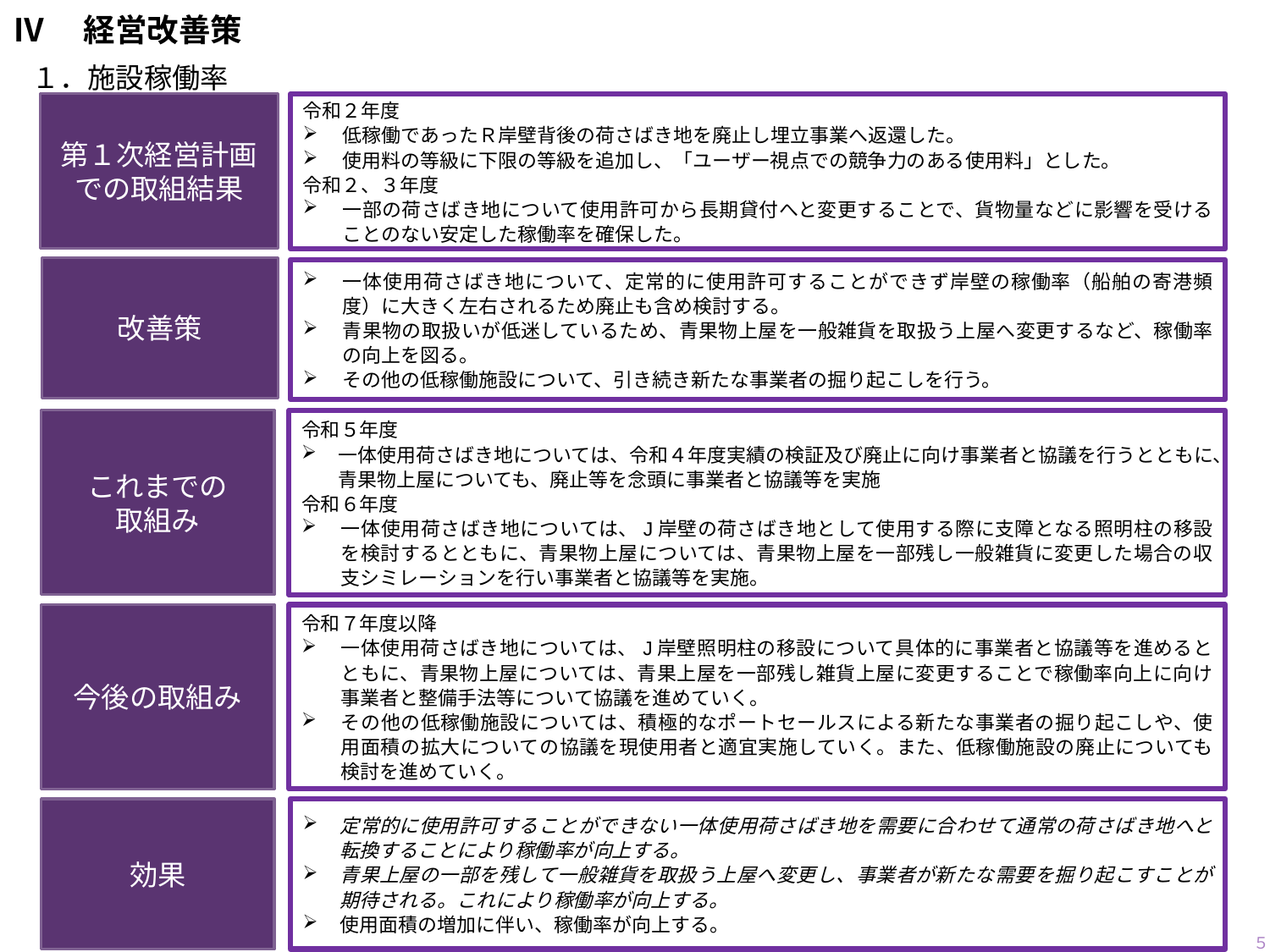

# Ⅳ　経営改善策
１．施設稼働率
第１次経営計画での取組結果
令和２年度
低稼働であったＲ岸壁背後の荷さばき地を廃止し埋立事業へ返還した。
使用料の等級に下限の等級を追加し、「ユーザー視点での競争力のある使用料」とした。
令和２、３年度
一部の荷さばき地について使用許可から長期貸付へと変更することで、貨物量などに影響を受けることのない安定した稼働率を確保した。
改善策
一体使用荷さばき地について、定常的に使用許可することができず岸壁の稼働率（船舶の寄港頻度）に大きく左右されるため廃止も含め検討する。
青果物の取扱いが低迷しているため、青果物上屋を一般雑貨を取扱う上屋へ変更するなど、稼働率の向上を図る。
その他の低稼働施設について、引き続き新たな事業者の掘り起こしを行う。
令和７年度以降
一体使用荷さばき地については、J岸壁照明柱の移設について具体的に事業者と協議等を進めるとともに、青果物上屋については、青果上屋を一部残し雑貨上屋に変更することで稼働率向上に向け事業者と整備手法等について協議を進めていく。
その他の低稼働施設については、積極的なポートセールスによる新たな事業者の掘り起こしや、使用面積の拡大についての協議を現使用者と適宜実施していく。また、低稼働施設の廃止についても検討を進めていく。
定常的に使用許可することができない一体使用荷さばき地を需要に合わせて通常の荷さばき地へと転換することにより稼働率が向上する。
青果上屋の一部を残して一般雑貨を取扱う上屋へ変更し、事業者が新たな需要を掘り起こすことが期待される。これにより稼働率が向上する。
使用面積の増加に伴い、稼働率が向上する。
これまでの
取組み
令和５年度
一体使用荷さばき地については、令和４年度実績の検証及び廃止に向け事業者と協議を行うとともに、青果物上屋についても、廃止等を念頭に事業者と協議等を実施
令和６年度
一体使用荷さばき地については、J岸壁の荷さばき地として使用する際に支障となる照明柱の移設を検討するとともに、青果物上屋については、青果物上屋を一部残し一般雑貨に変更した場合の収支シミレーションを行い事業者と協議等を実施。
今後の取組み
効果
５